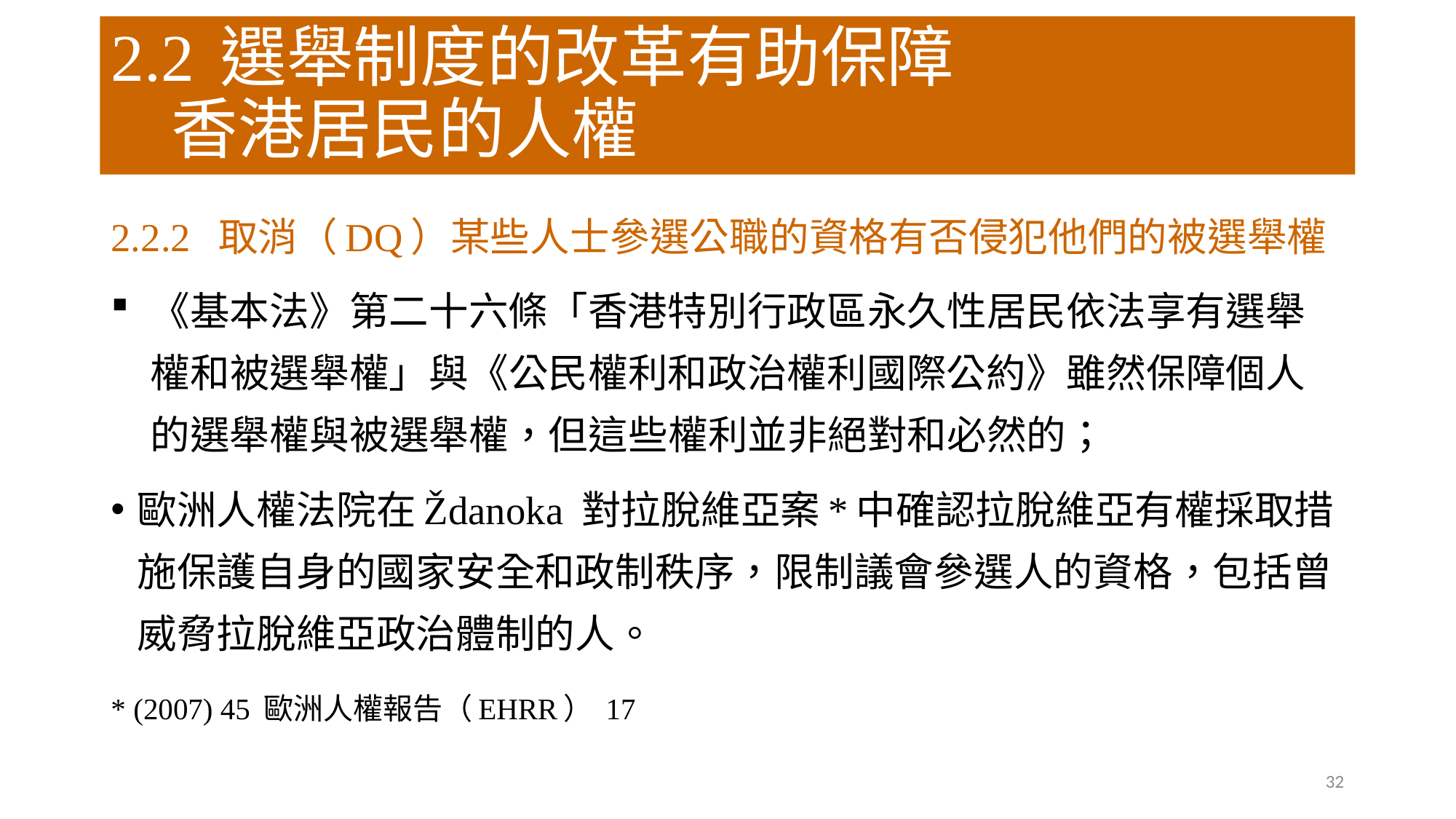

2.2	選舉制度的改革有助保障
   香港居民的人權
2.2.2	 取消（DQ）某些人士參選公職的資格有否侵犯他們的被選舉權
《基本法》第二十六條「香港特別行政區永久性居民依法享有選舉權和被選舉權」與《公民權利和政治權利國際公約》雖然保障個人的選舉權與被選舉權，但這些權利並非絕對和必然的；
歐洲人權法院在Ždanoka 對拉脫維亞案*中確認拉脫維亞有權採取措施保護自身的國家安全和政制秩序，限制議會參選人的資格，包括曾威脅拉脫維亞政治體制的人。
* (2007) 45 歐洲人權報告（EHRR） 17

32